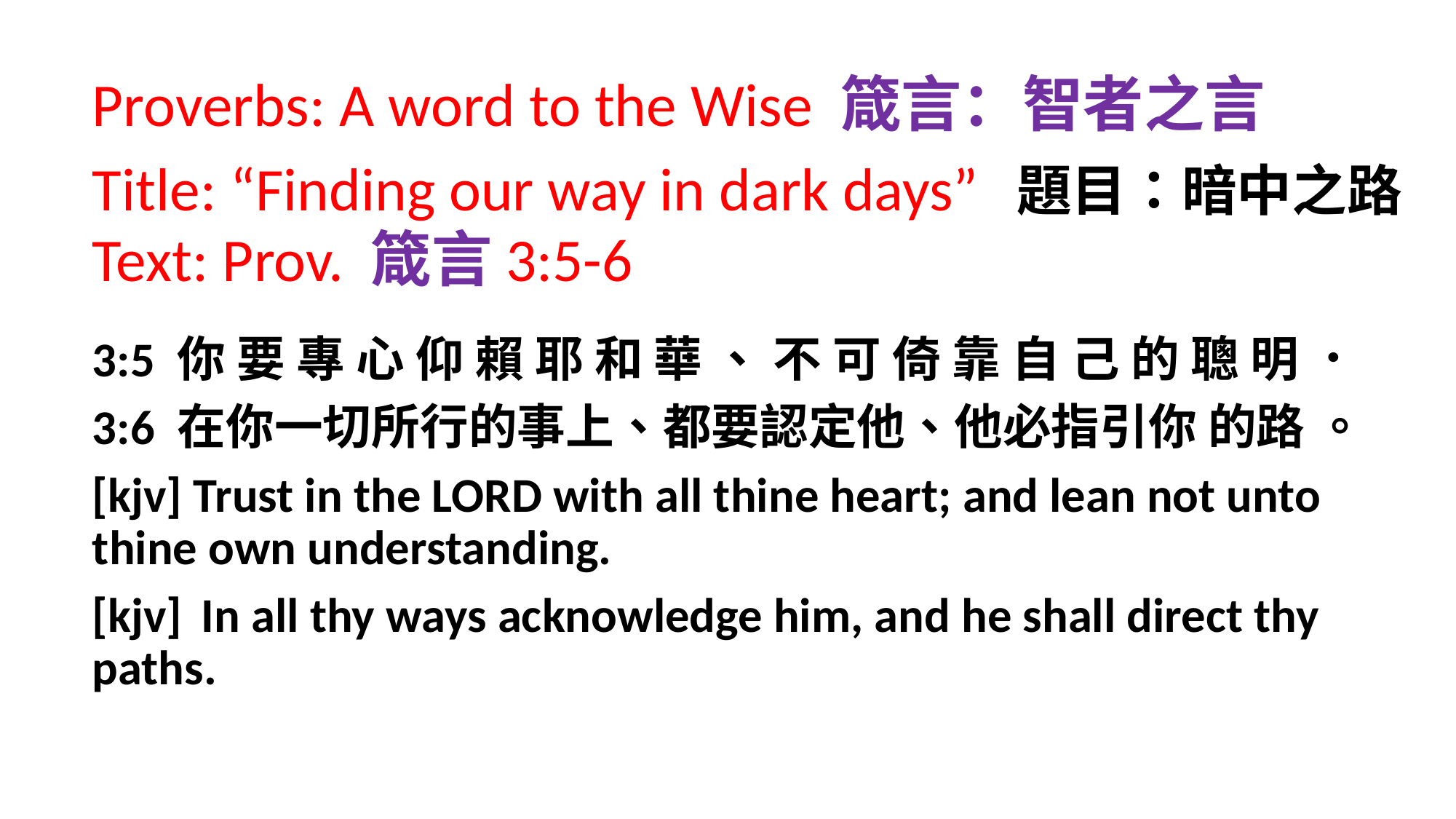

# Proverbs: A word to the Wise 箴言：智者之言 Title: “Finding our way in dark days” 題目：暗中之路 Text: Prov. 箴言3:5-6
3:5 你 要 專 心 仰 賴 耶 和 華 、 不 可 倚 靠 自 己 的 聰 明 ．
3:6 在你一切所行的事上、都要認定他、他必指引你 的路 。
[kjv] Trust in the LORD with all thine heart; and lean not unto thine own understanding.
[kjv] 	In all thy ways acknowledge him, and he shall direct thy paths.